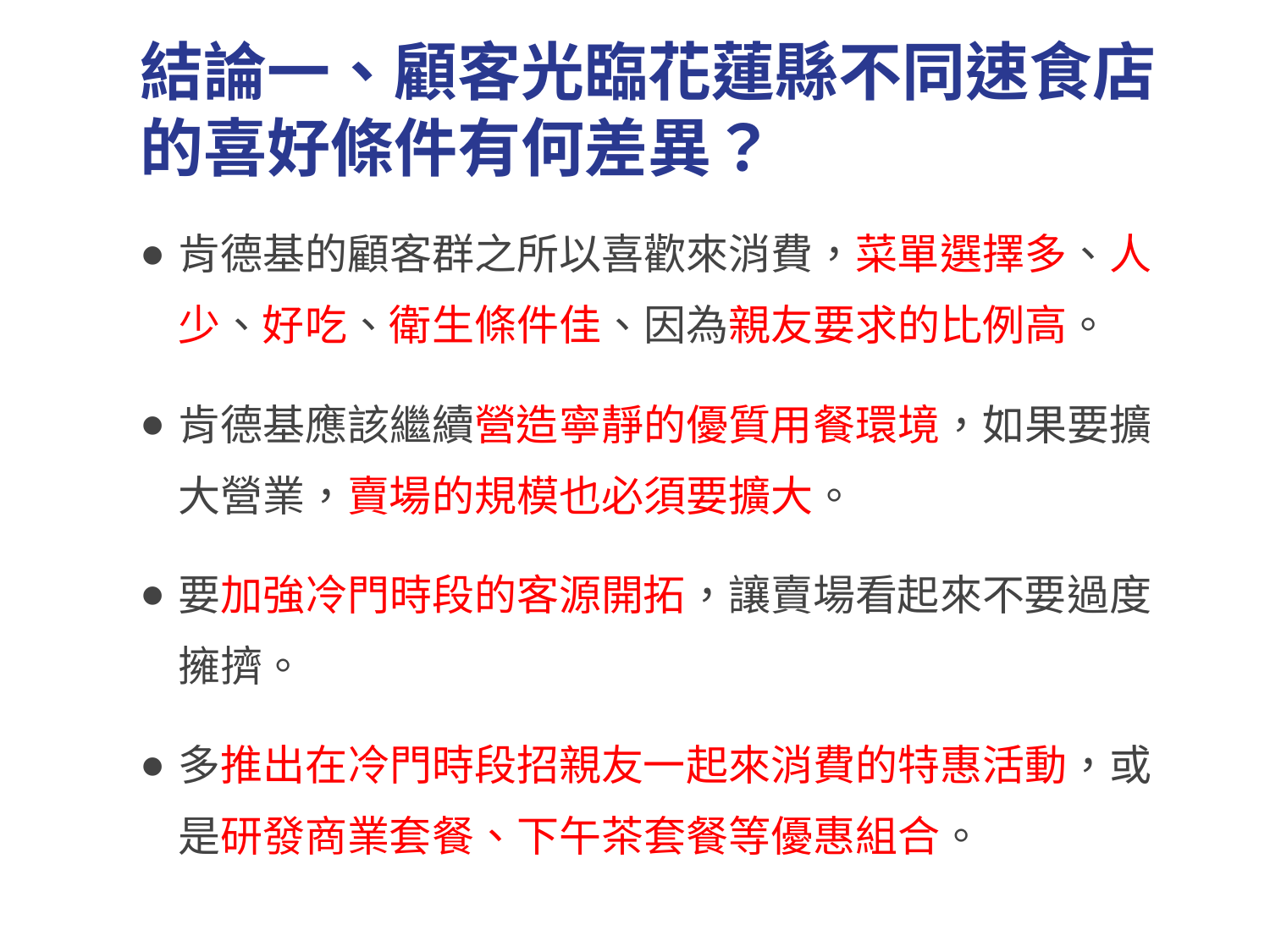

# 結論一、顧客光臨花蓮縣不同速食店的喜好條件有何差異？
肯德基的顧客群之所以喜歡來消費，菜單選擇多、人少、好吃、衛生條件佳、因為親友要求的比例高。
肯德基應該繼續營造寧靜的優質用餐環境，如果要擴大營業，賣場的規模也必須要擴大。
要加強冷門時段的客源開拓，讓賣場看起來不要過度擁擠。
多推出在冷門時段招親友一起來消費的特惠活動，或是研發商業套餐、下午茶套餐等優惠組合。